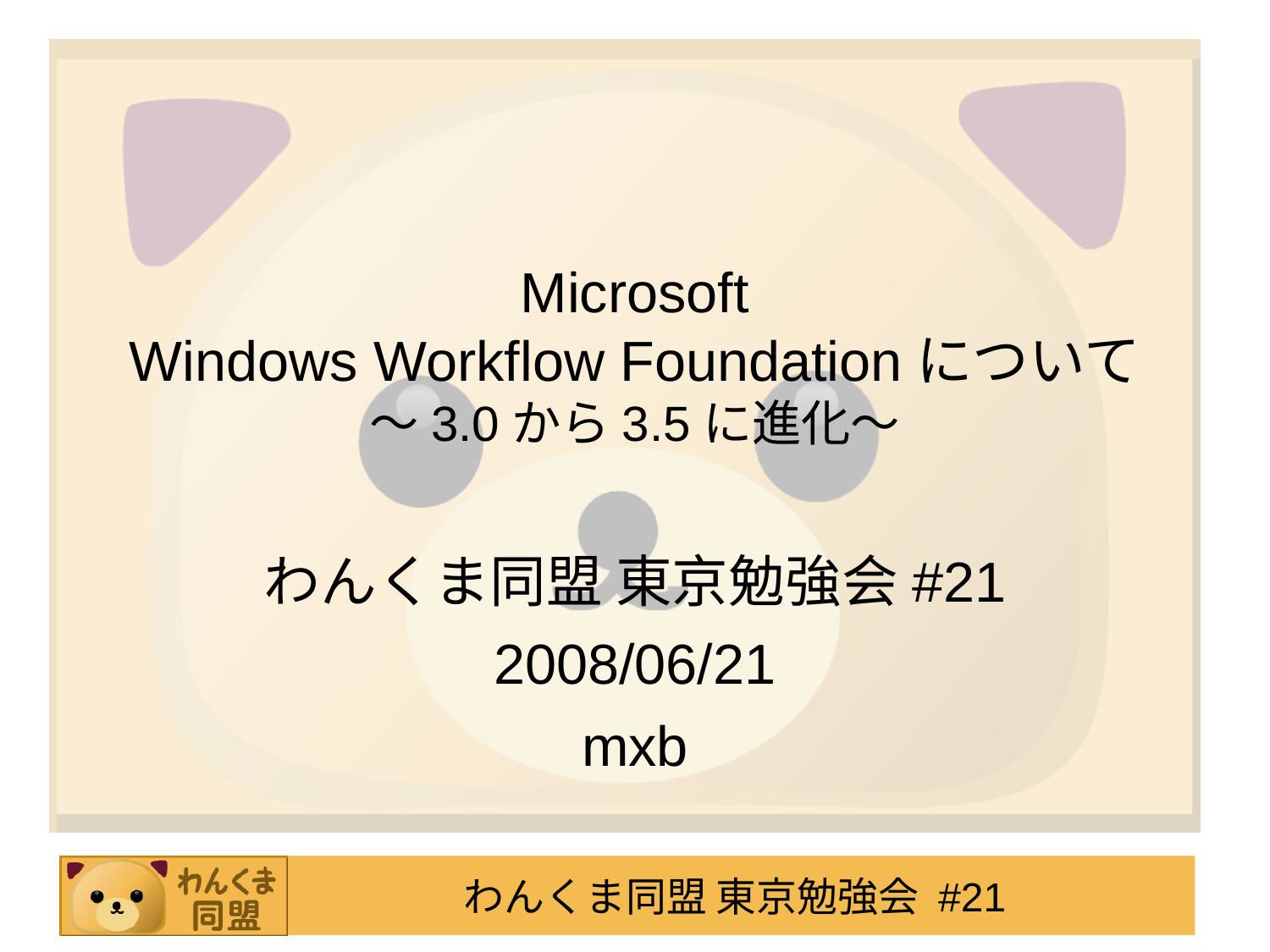

# Microsoft Windows Workflow Foundationについて ～3.0から3.5に進化～
わんくま同盟 東京勉強会#21
2008/06/21
mxb